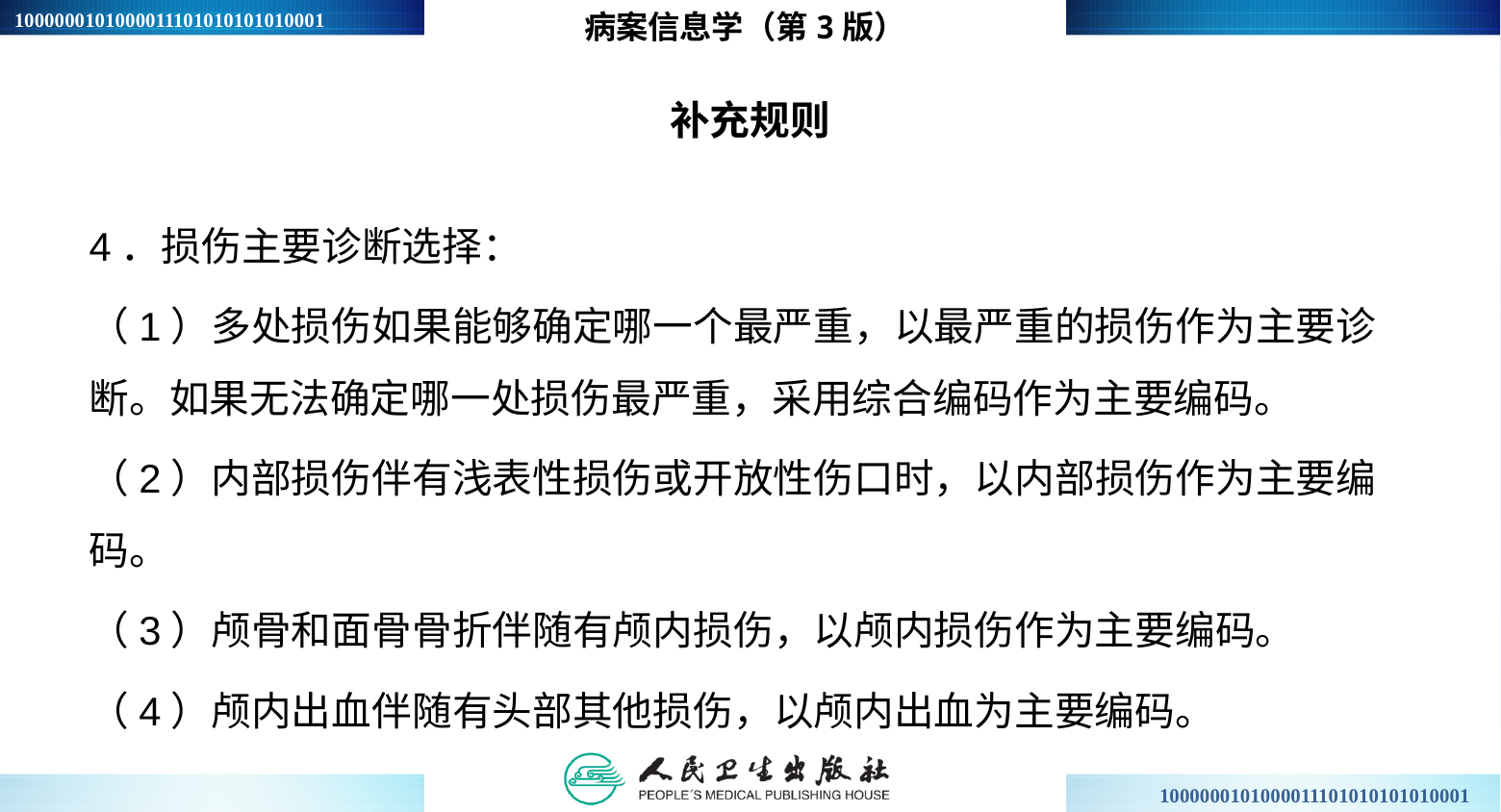

病案信息学（第3版）
补充规则
4．损伤主要诊断选择：
（1）多处损伤如果能够确定哪一个最严重，以最严重的损伤作为主要诊断。如果无法确定哪一处损伤最严重，采用综合编码作为主要编码。
（2）内部损伤伴有浅表性损伤或开放性伤口时，以内部损伤作为主要编码。
（3）颅骨和面骨骨折伴随有颅内损伤，以颅内损伤作为主要编码。
（4）颅内出血伴随有头部其他损伤，以颅内出血为主要编码。